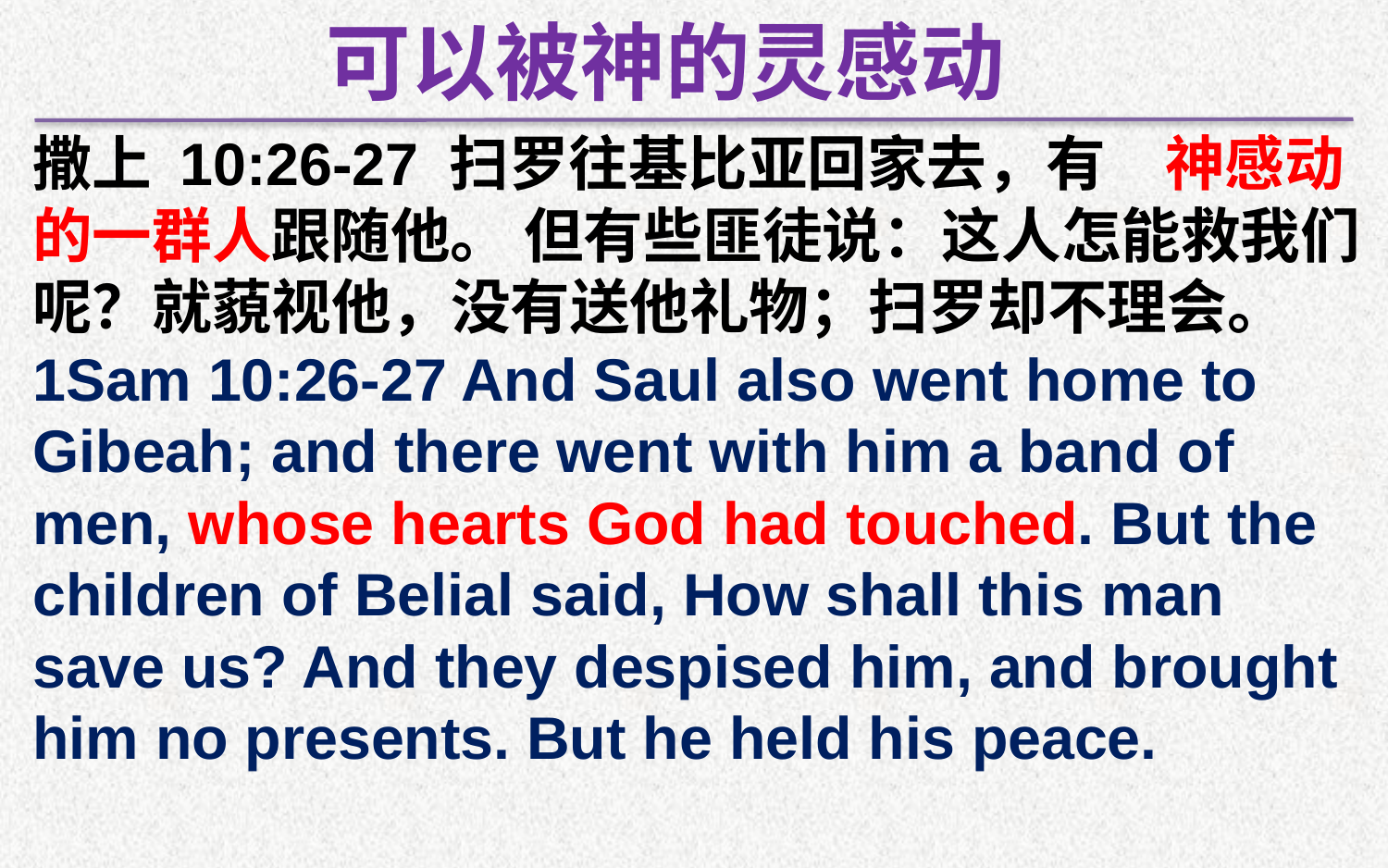

可以被神的灵感动
撒上 10:26-27 扫罗往基比亚回家去，有　神感动的一群人跟随他。 但有些匪徒说：这人怎能救我们呢？就藐视他，没有送他礼物；扫罗却不理会。
1Sam 10:26-27 And Saul also went home to Gibeah; and there went with him a band of men, whose hearts God had touched. But the children of Belial said, How shall this man save us? And they despised him, and brought him no presents. But he held his peace.